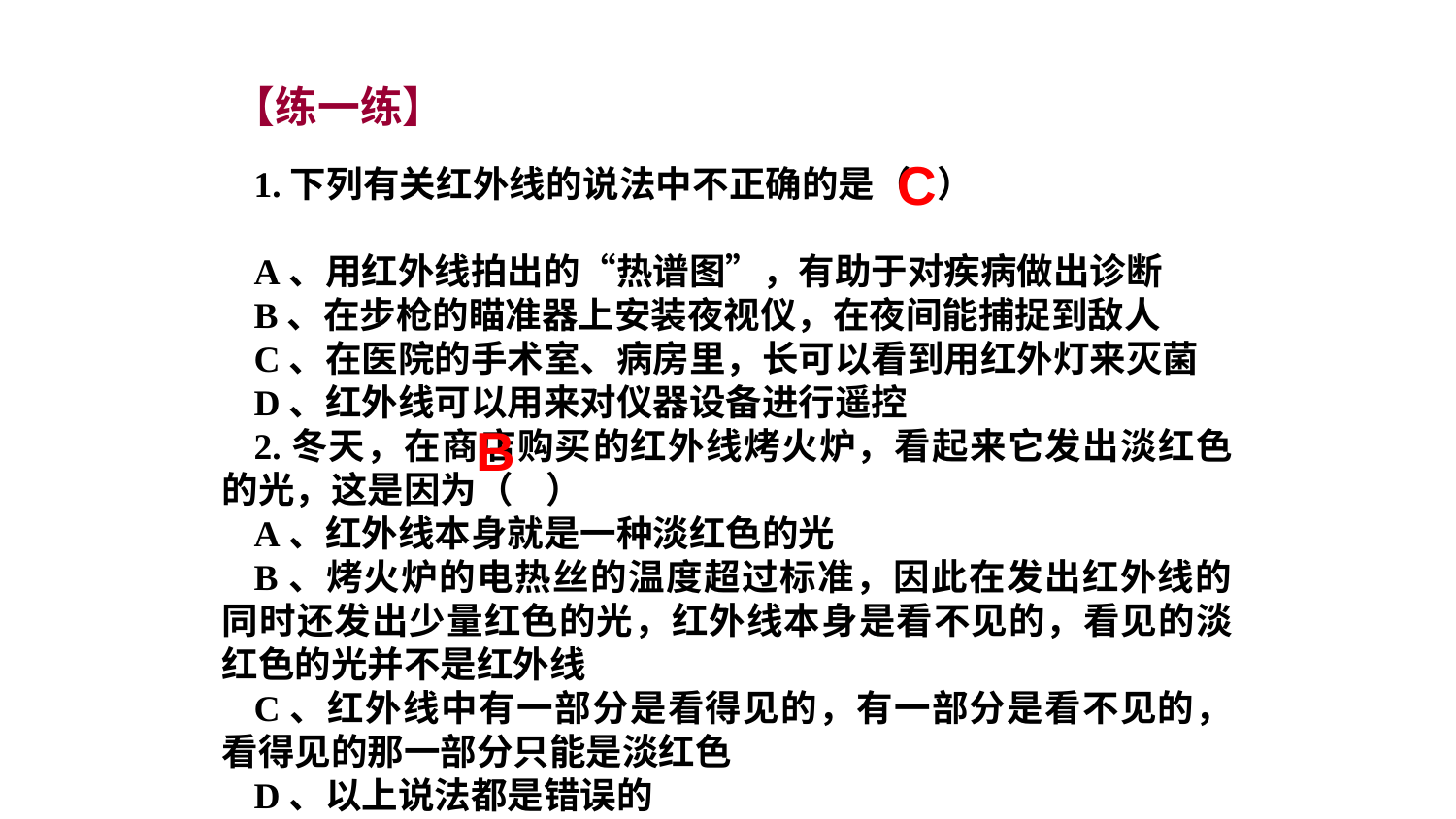

【练一练】
C
1.下列有关红外线的说法中不正确的是（   ）
A、用红外线拍出的“热谱图”，有助于对疾病做出诊断
B、在步枪的瞄准器上安装夜视仪，在夜间能捕捉到敌人
C、在医院的手术室、病房里，长可以看到用红外灯来灭菌
D、红外线可以用来对仪器设备进行遥控
2.冬天，在商店购买的红外线烤火炉，看起来它发出淡红色的光，这是因为（    ）
A、红外线本身就是一种淡红色的光
B、烤火炉的电热丝的温度超过标准，因此在发出红外线的同时还发出少量红色的光，红外线本身是看不见的，看见的淡红色的光并不是红外线
C、红外线中有一部分是看得见的，有一部分是看不见的，看得见的那一部分只能是淡红色
D、以上说法都是错误的
B